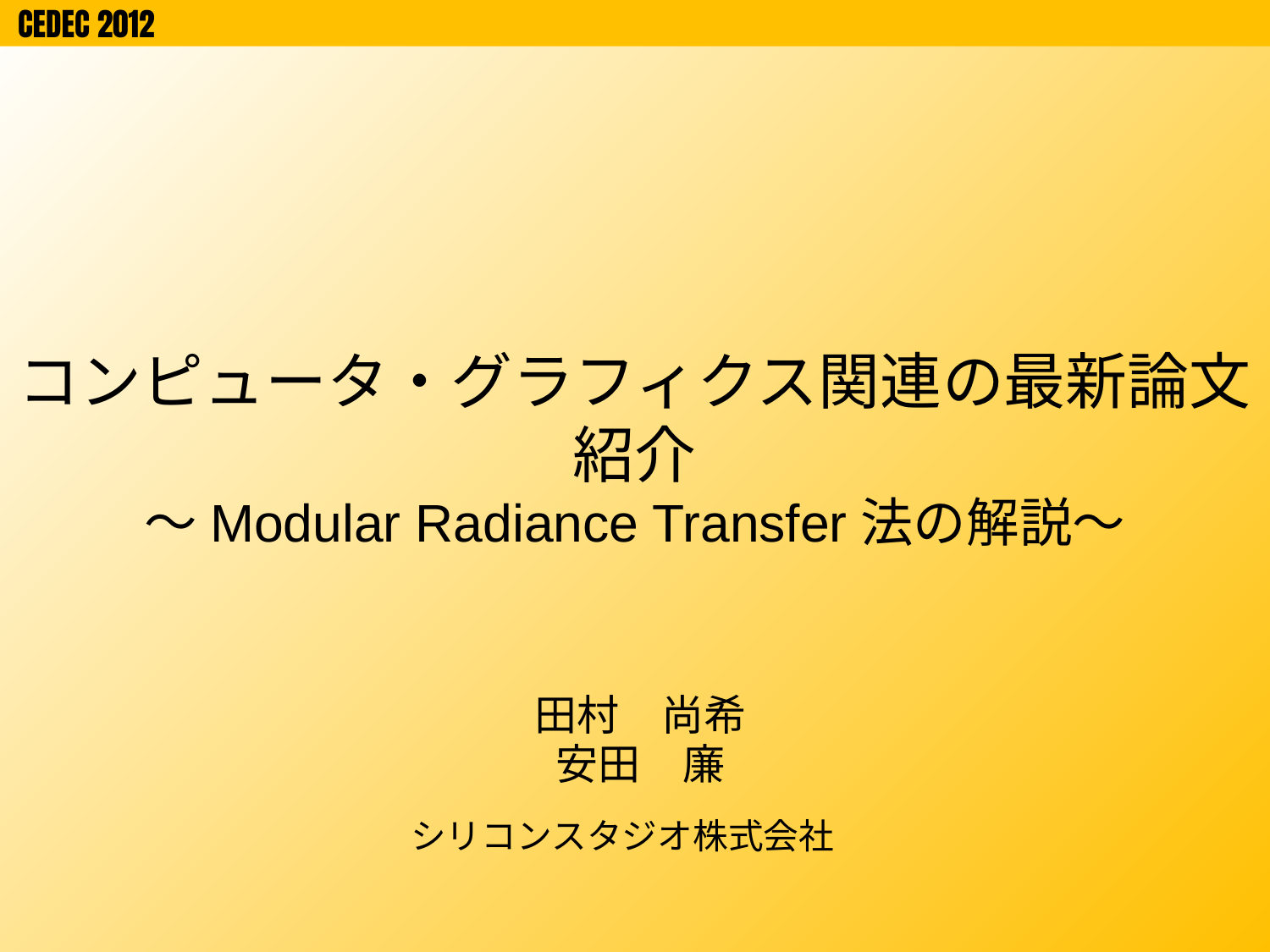

コンピュータ・グラフィクス関連の最新論文紹介
～Modular Radiance Transfer法の解説～
田村　尚希
安田　廉
シリコンスタジオ株式会社